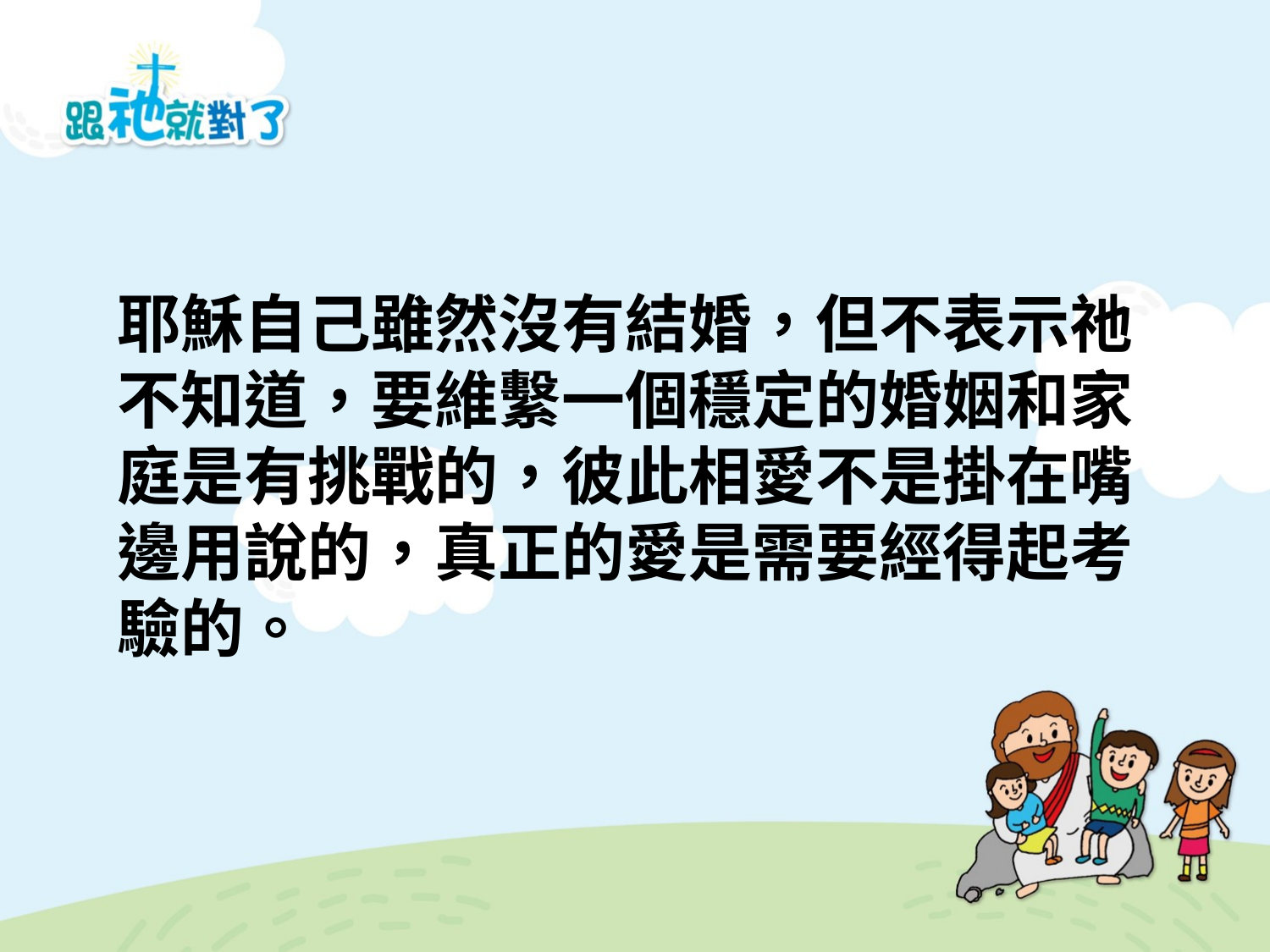

耶穌自己雖然沒有結婚，但不表示祂不知道，要維繫一個穩定的婚姻和家庭是有挑戰的，彼此相愛不是掛在嘴邊用說的，真正的愛是需要經得起考驗的。